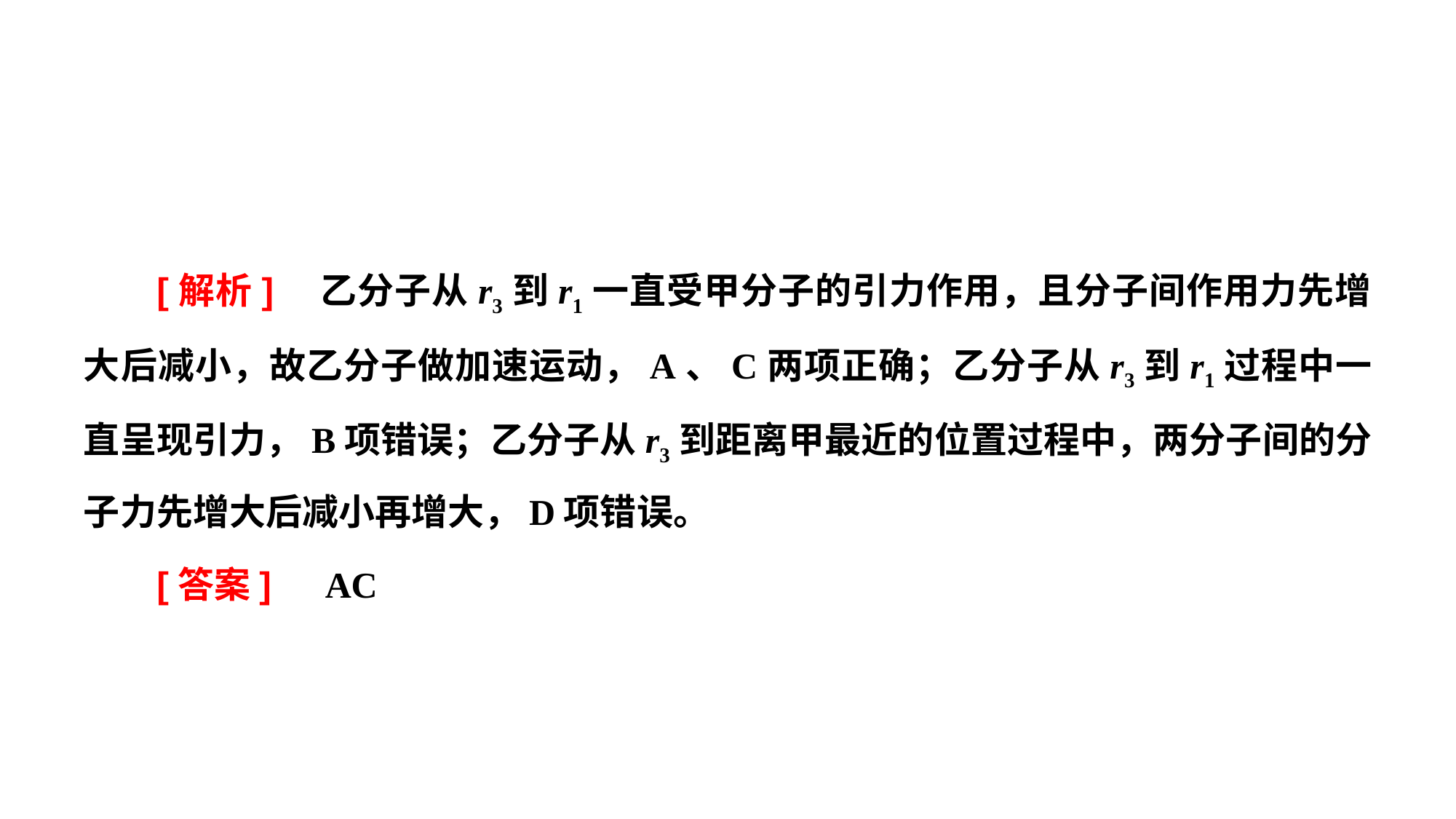

[解析]　乙分子从r3到r1一直受甲分子的引力作用，且分子间作用力先增大后减小，故乙分子做加速运动，A、C两项正确；乙分子从r3到r1过程中一直呈现引力，B项错误；乙分子从r3到距离甲最近的位置过程中，两分子间的分子力先增大后减小再增大，D项错误。
[答案]　AC